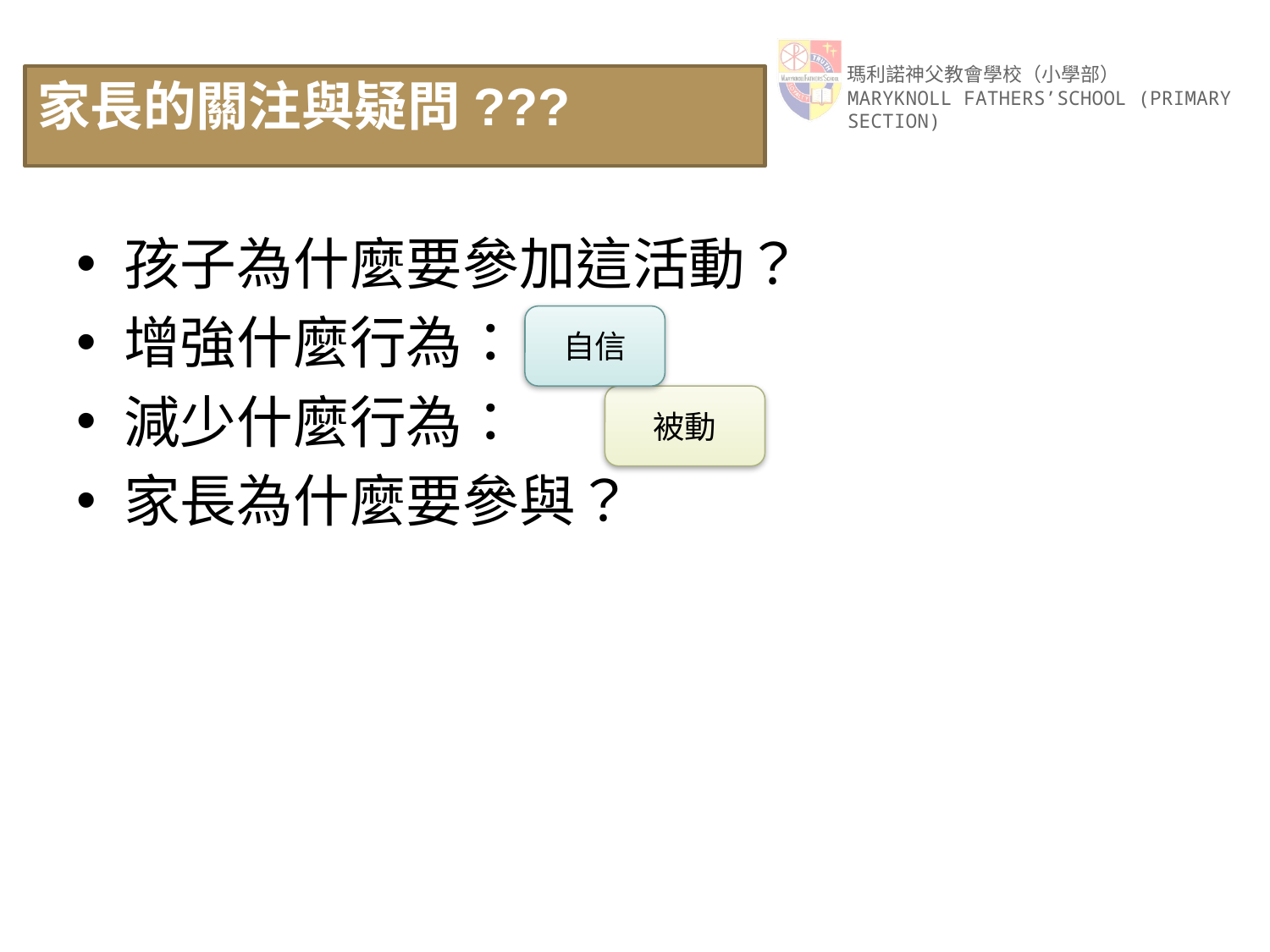

# 家長的關注與疑問???
孩子為什麼要參加這活動？
增強什麼行為：
減少什麼行為：
家長為什麼要參與？
自信
被動